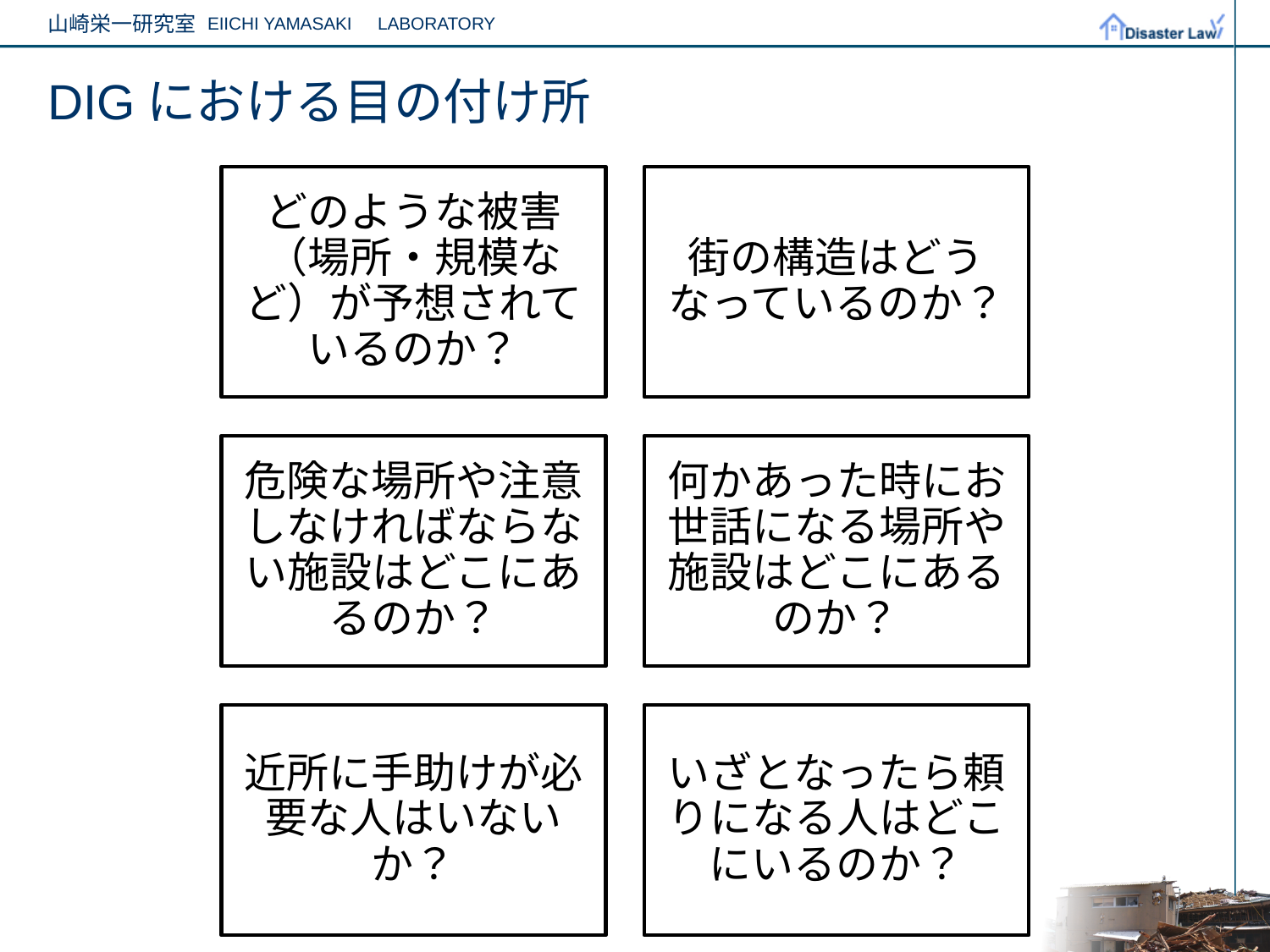

# DIGにおける目の付け所
どのような被害（場所・規模など）が予想されているのか？
街の構造はどうなっているのか？
危険な場所や注意しなければならない施設はどこにあるのか？
何かあった時にお世話になる場所や施設はどこにあるのか？
近所に手助けが必要な人はいないか？
いざとなったら頼りになる人はどこにいるのか？